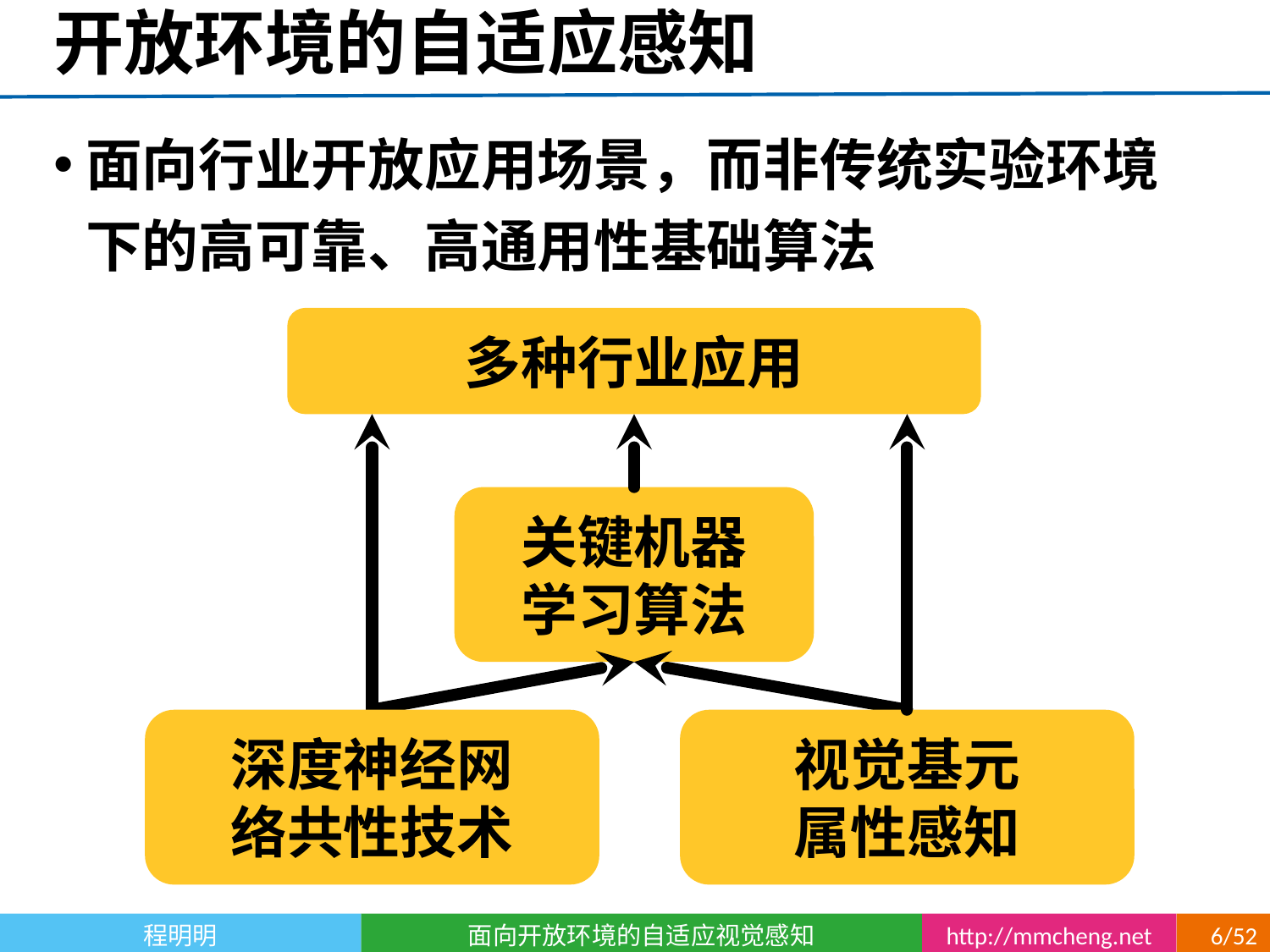

# 开放环境的自适应感知
面向行业开放应用场景，而非传统实验环境下的高可靠、高通用性基础算法

多种行业应用
关键机器
学习算法
深度神经网
络共性技术
视觉基元
属性感知